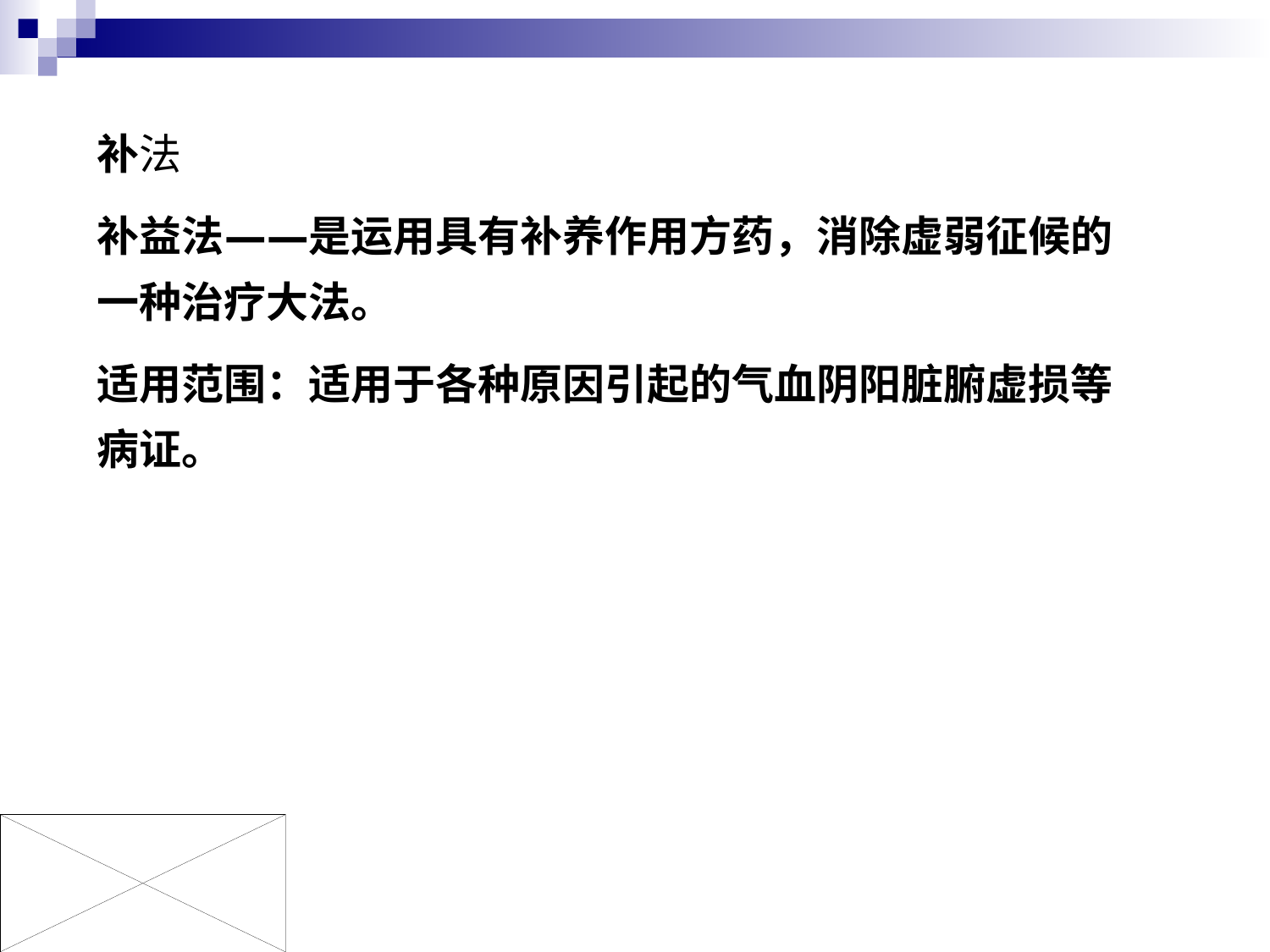

补法
补益法——是运用具有补养作用方药，消除虚弱征候的一种治疗大法。
适用范围：适用于各种原因引起的气血阴阳脏腑虚损等病证。